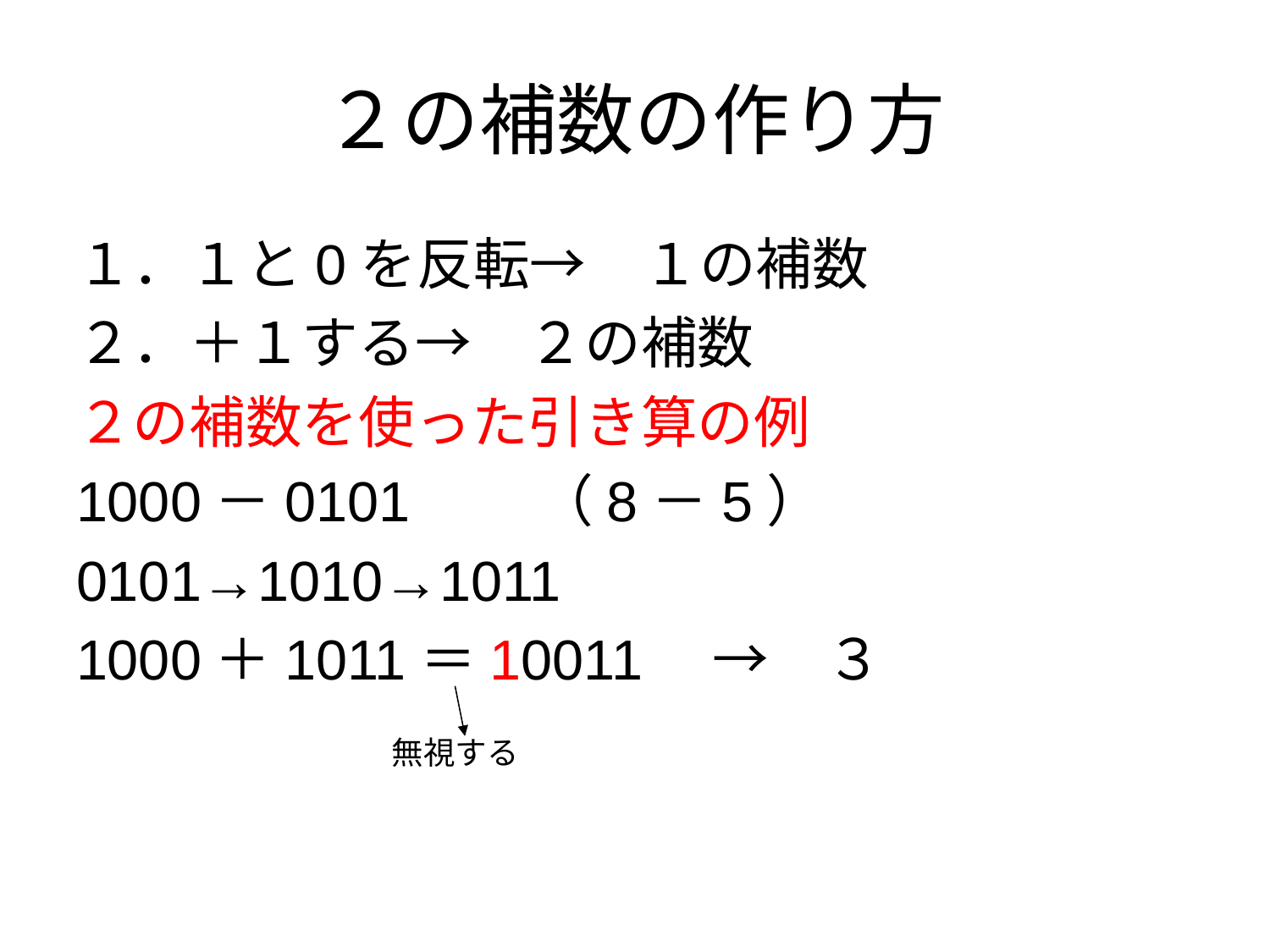

# ２の補数の作り方
１．１と0を反転→　１の補数
２．＋１する→　２の補数
２の補数を使った引き算の例
1000－0101　　（8－5）
0101→1010→1011
1000＋1011＝10011　→　３

無視する